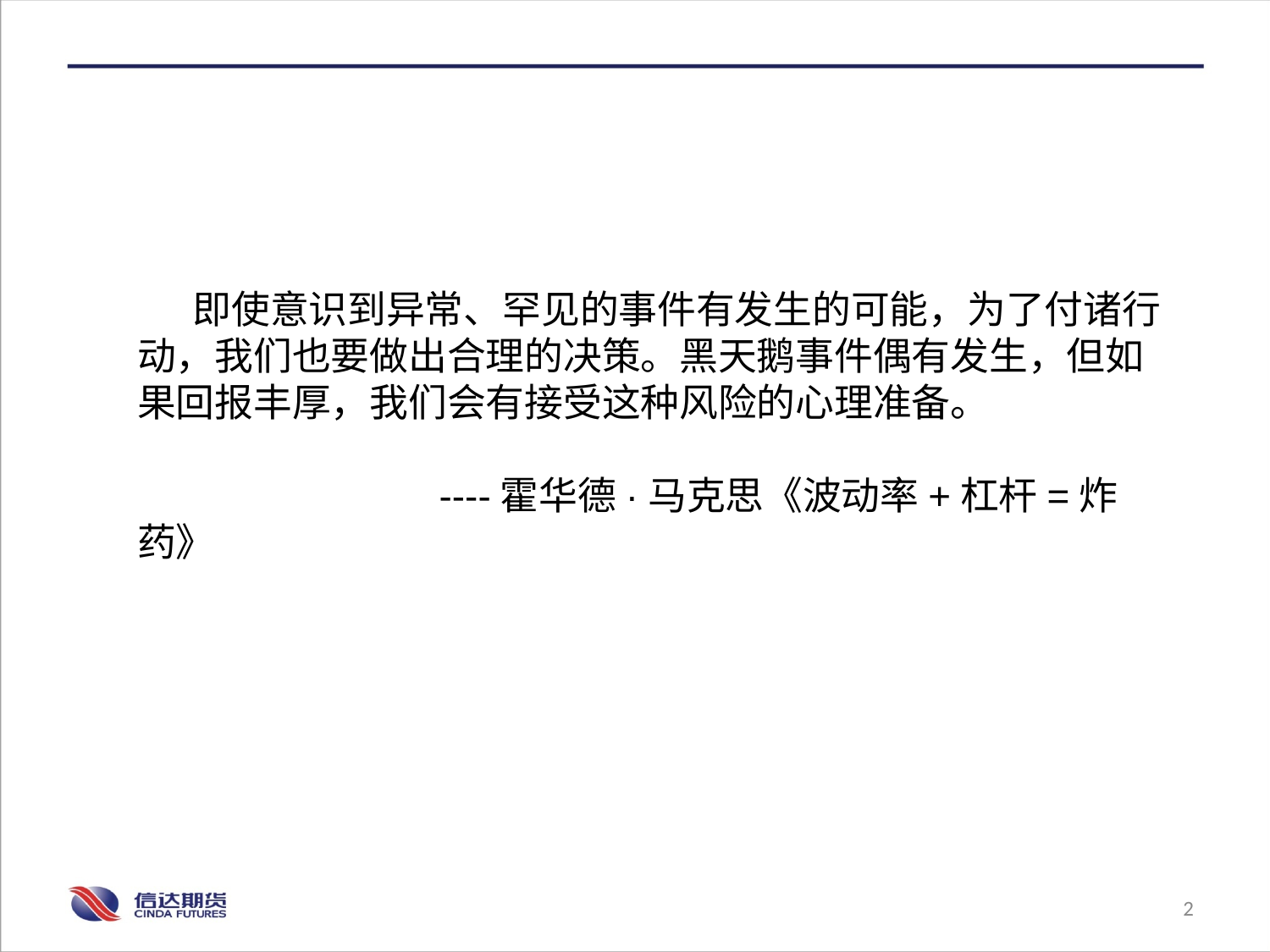

即使意识到异常、罕见的事件有发生的可能，为了付诸行动，我们也要做出合理的决策。黑天鹅事件偶有发生，但如果回报丰厚，我们会有接受这种风险的心理准备。

                               ----霍华德·马克思《波动率+杠杆=炸药》
2